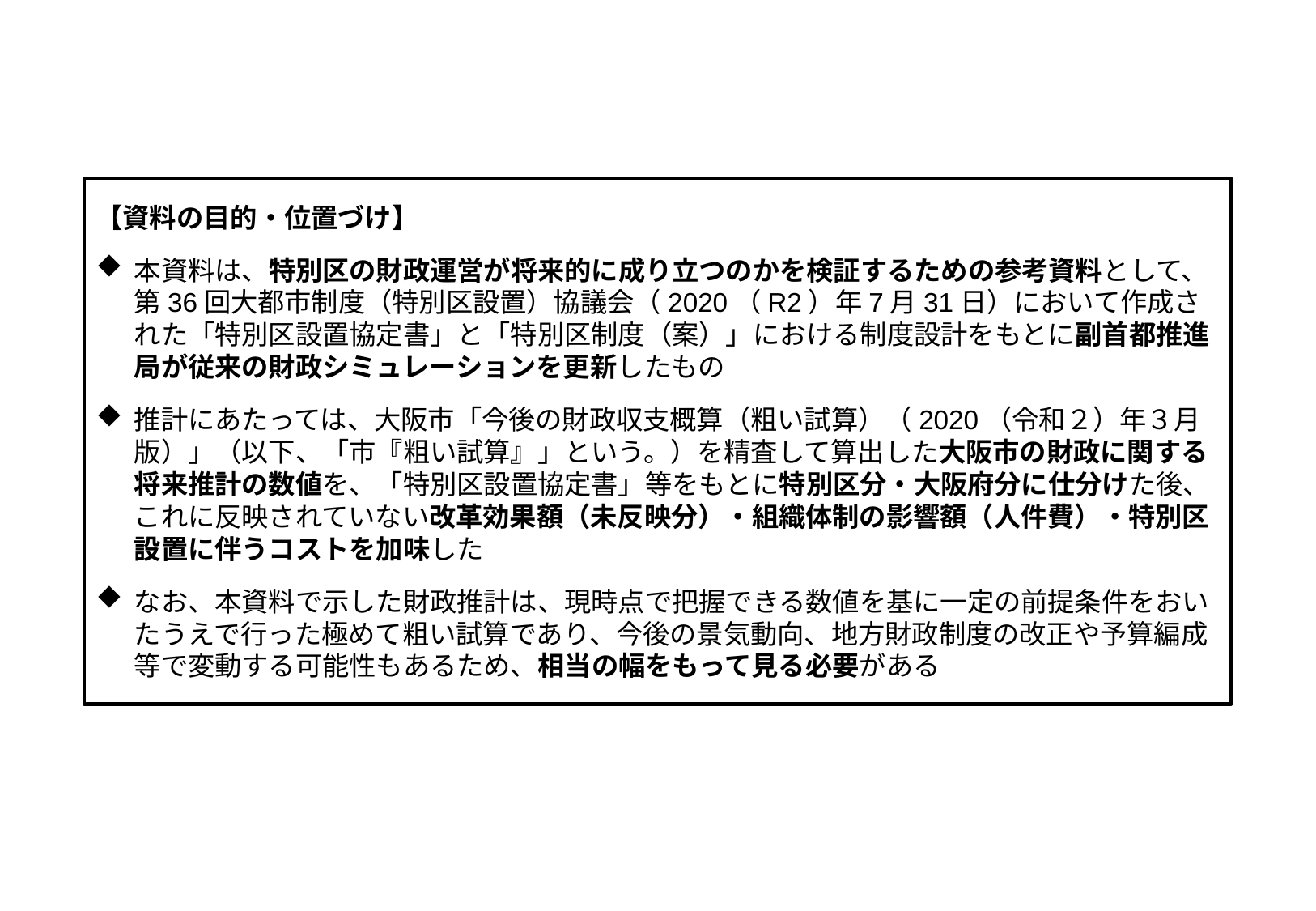

【資料の目的・位置づけ】
本資料は、特別区の財政運営が将来的に成り立つのかを検証するための参考資料として、第36回大都市制度（特別区設置）協議会（2020（R2）年7月31日）において作成された「特別区設置協定書」と「特別区制度（案）」における制度設計をもとに副首都推進局が従来の財政シミュレーションを更新したもの
推計にあたっては、大阪市「今後の財政収支概算（粗い試算）（2020（令和２）年３月版）」（以下、「市『粗い試算』」という。）を精査して算出した大阪市の財政に関する将来推計の数値を、「特別区設置協定書」等をもとに特別区分・大阪府分に仕分けた後、これに反映されていない改革効果額（未反映分）・組織体制の影響額（人件費）・特別区設置に伴うコストを加味した
なお、本資料で示した財政推計は、現時点で把握できる数値を基に一定の前提条件をおいたうえで行った極めて粗い試算であり、今後の景気動向、地方財政制度の改正や予算編成等で変動する可能性もあるため、相当の幅をもって見る必要がある